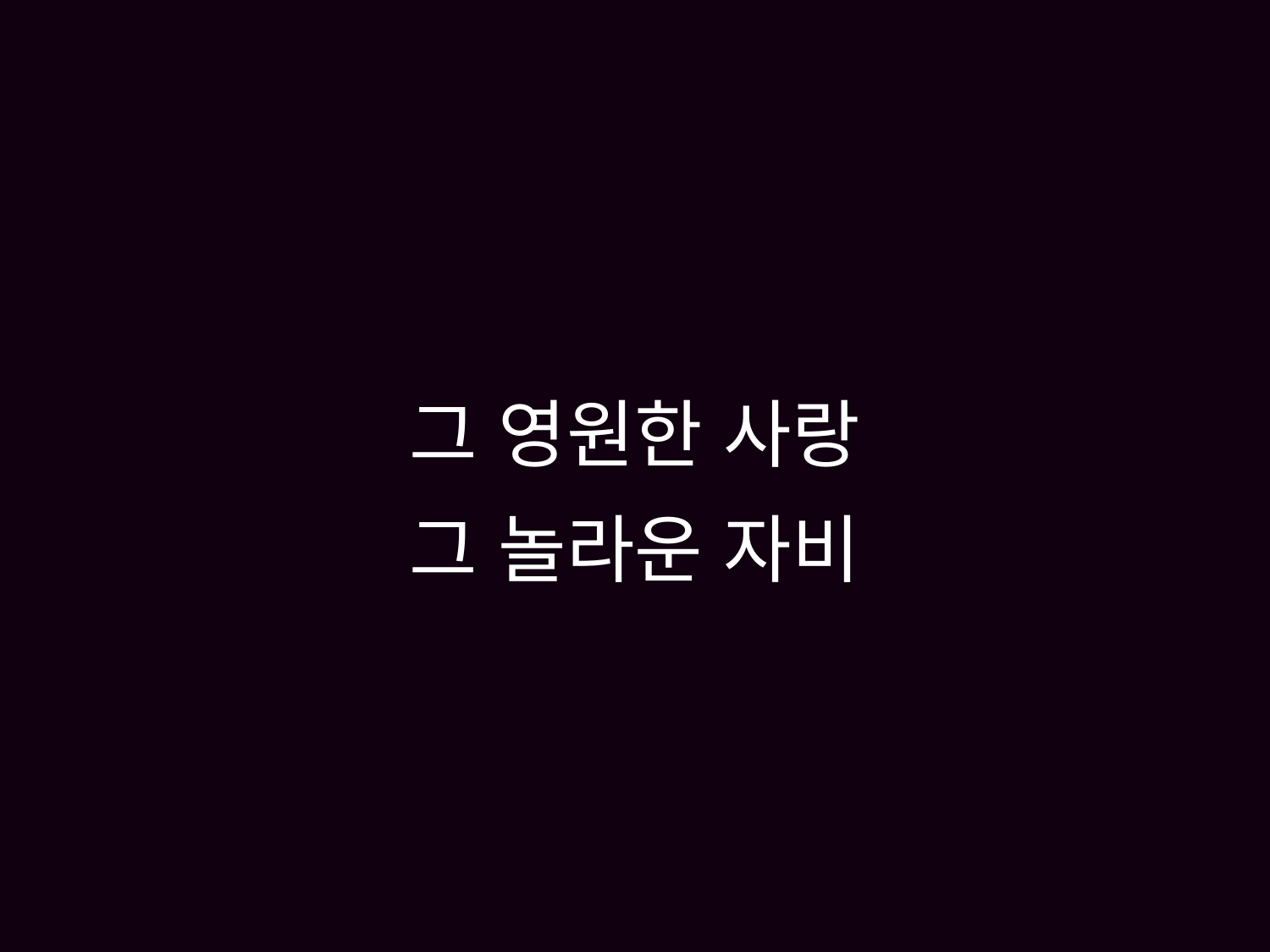

# 그 영원한 사랑 그 놀라운 자비